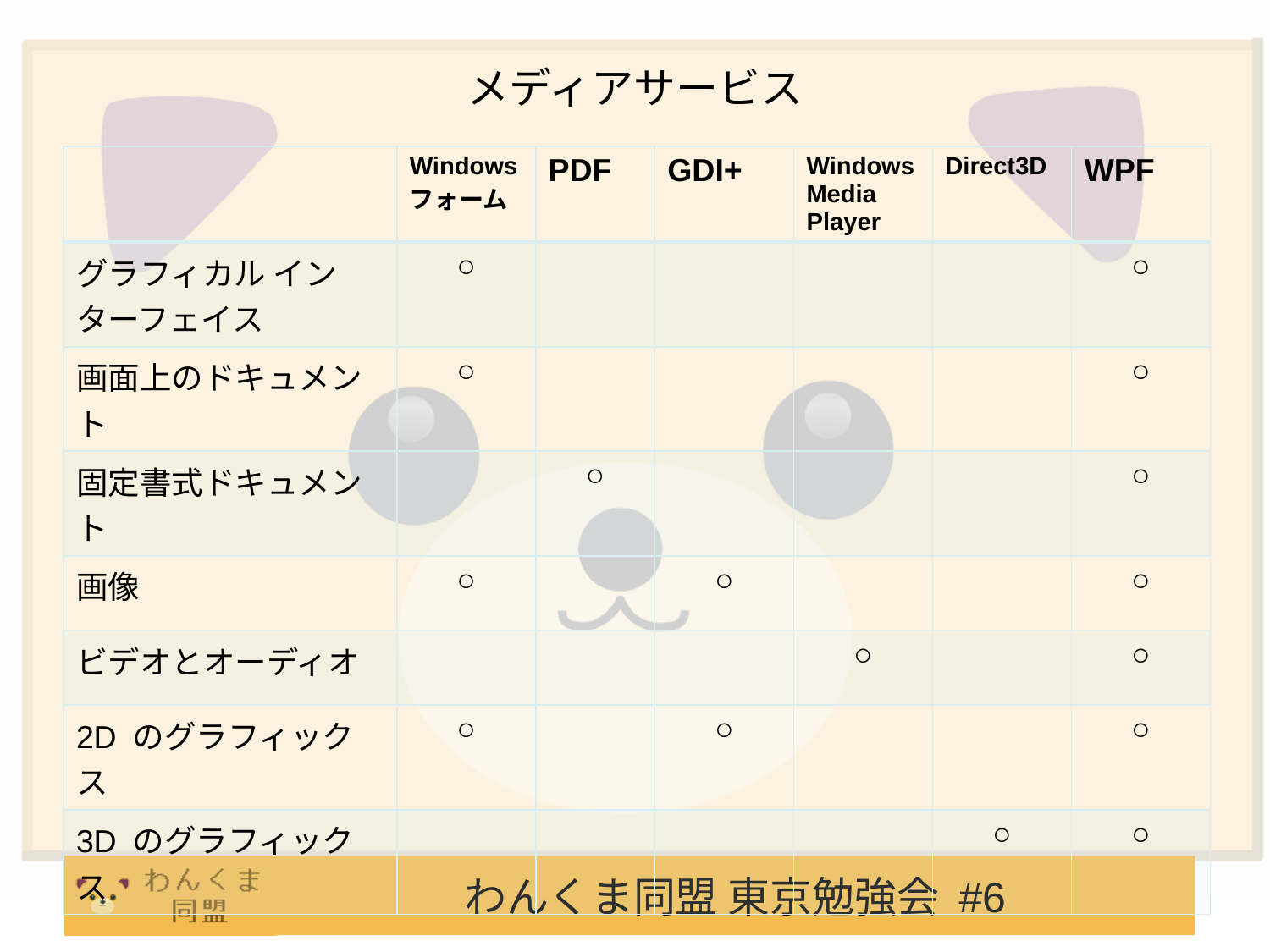

# メディアサービス
|  | Windows フォーム | PDF | GDI+ | Windows Media Player | Direct3D | WPF |
| --- | --- | --- | --- | --- | --- | --- |
| グラフィカル インターフェイス | ○ |  |  |  |  | ○ |
| 画面上のドキュメント | ○ |  |  |  |  | ○ |
| 固定書式ドキュメント |  | ○ |  |  |  | ○ |
| 画像 | ○ |  | ○ |  |  | ○ |
| ビデオとオーディオ |  |  |  | ○ |  | ○ |
| 2D のグラフィックス | ○ |  | ○ |  |  | ○ |
| 3D のグラフィックス |  |  |  |  | ○ | ○ |